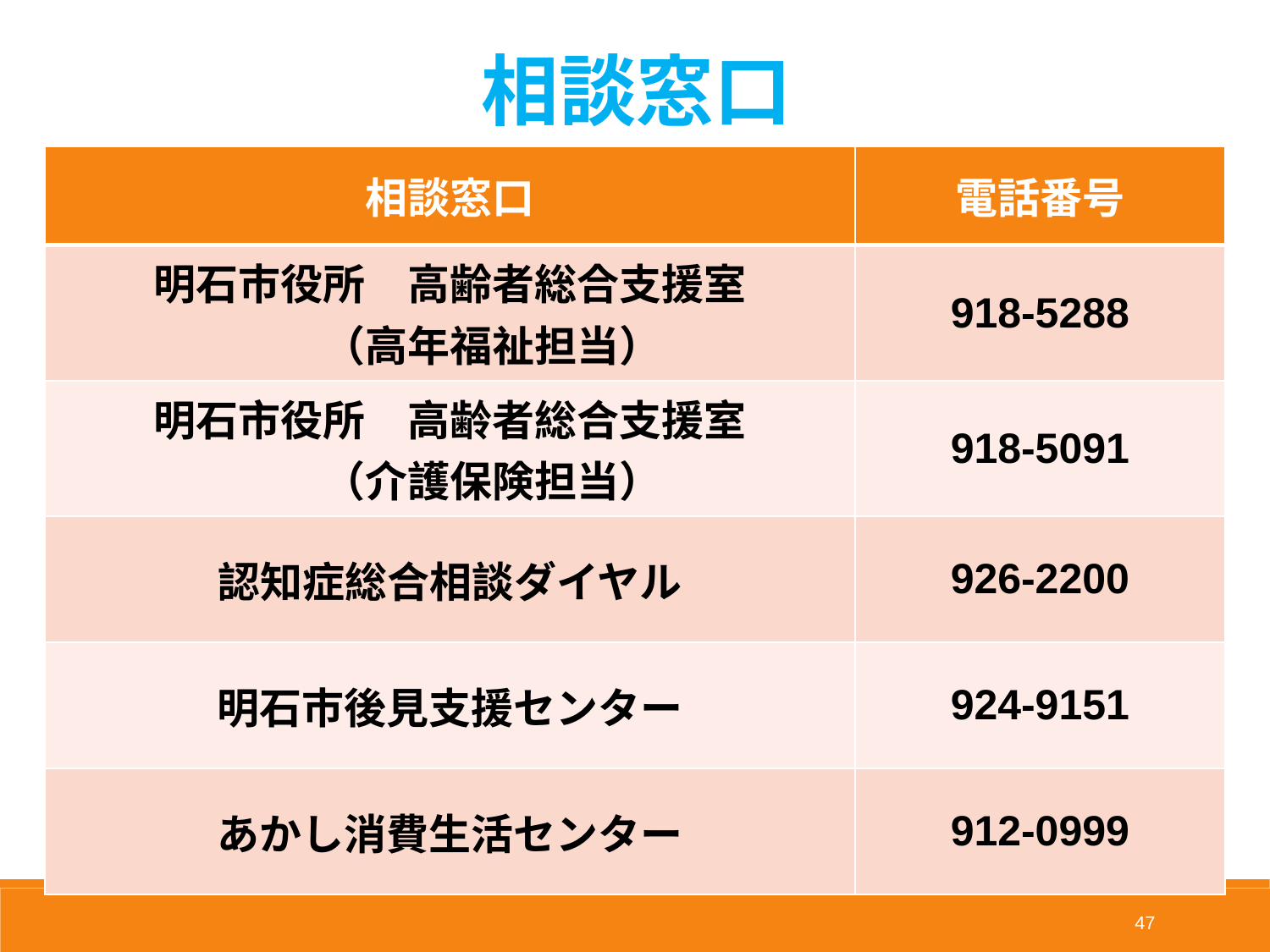

相談窓口
| 相談窓口 | 電話番号 |
| --- | --- |
| 明石市役所　高齢者総合支援室 　　（高年福祉担当） | 918-5288 |
| 明石市役所　高齢者総合支援室 　　（介護保険担当） | 918-5091 |
| 認知症総合相談ダイヤル | 926-2200 |
| 明石市後見支援センター | 924-9151 |
| あかし消費生活センター | 912-0999 |
47